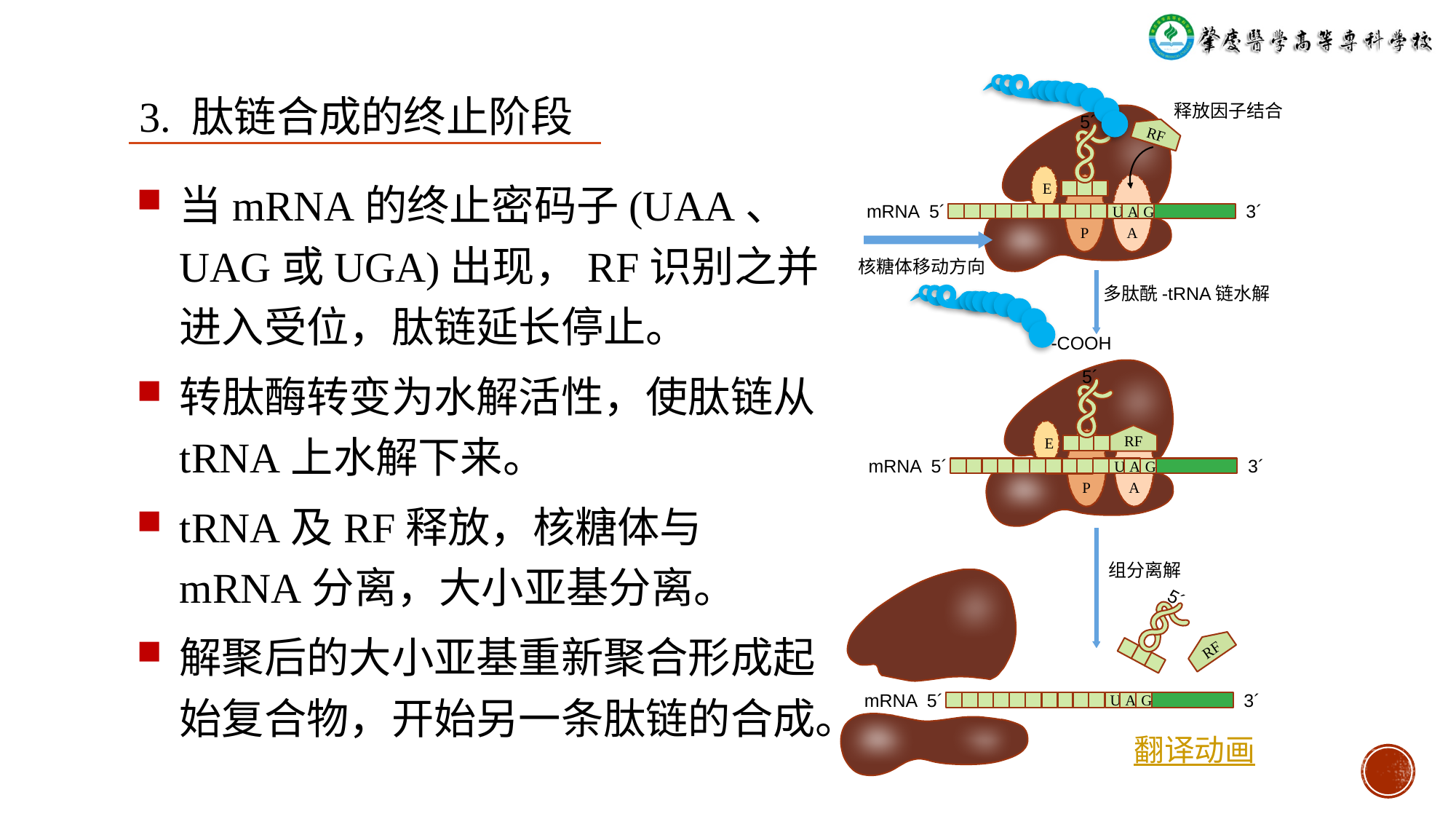

3. 肽链合成的终止阶段
释放因子结合

RF
5´

当mRNA的终止密码子(UAA、UAG或UGA)出现，RF识别之并进入受位，肽链延长停止。
转肽酶转变为水解活性，使肽链从tRNA上水解下来。
tRNA及RF释放，核糖体与mRNA分离，大小亚基分离。
解聚后的大小亚基重新聚合形成起始复合物，开始另一条肽链的合成。
E

mRNA  5´
3´
-  -  -
-  -  -
-  -  -
-  -  -
-  -  -
-  -  -

U
A
G

A
P
核糖体移动方向

多肽酰-tRNA链水解

-COOH

5´

RF
E

mRNA  5´
3´
-  -  -
-  -  -
-  -  -
-  -  -
-  -  -
-  -  -

U
A
G

A
P

组分离解

5´

RF
mRNA  5´
3´
G

U
A

翻译动画